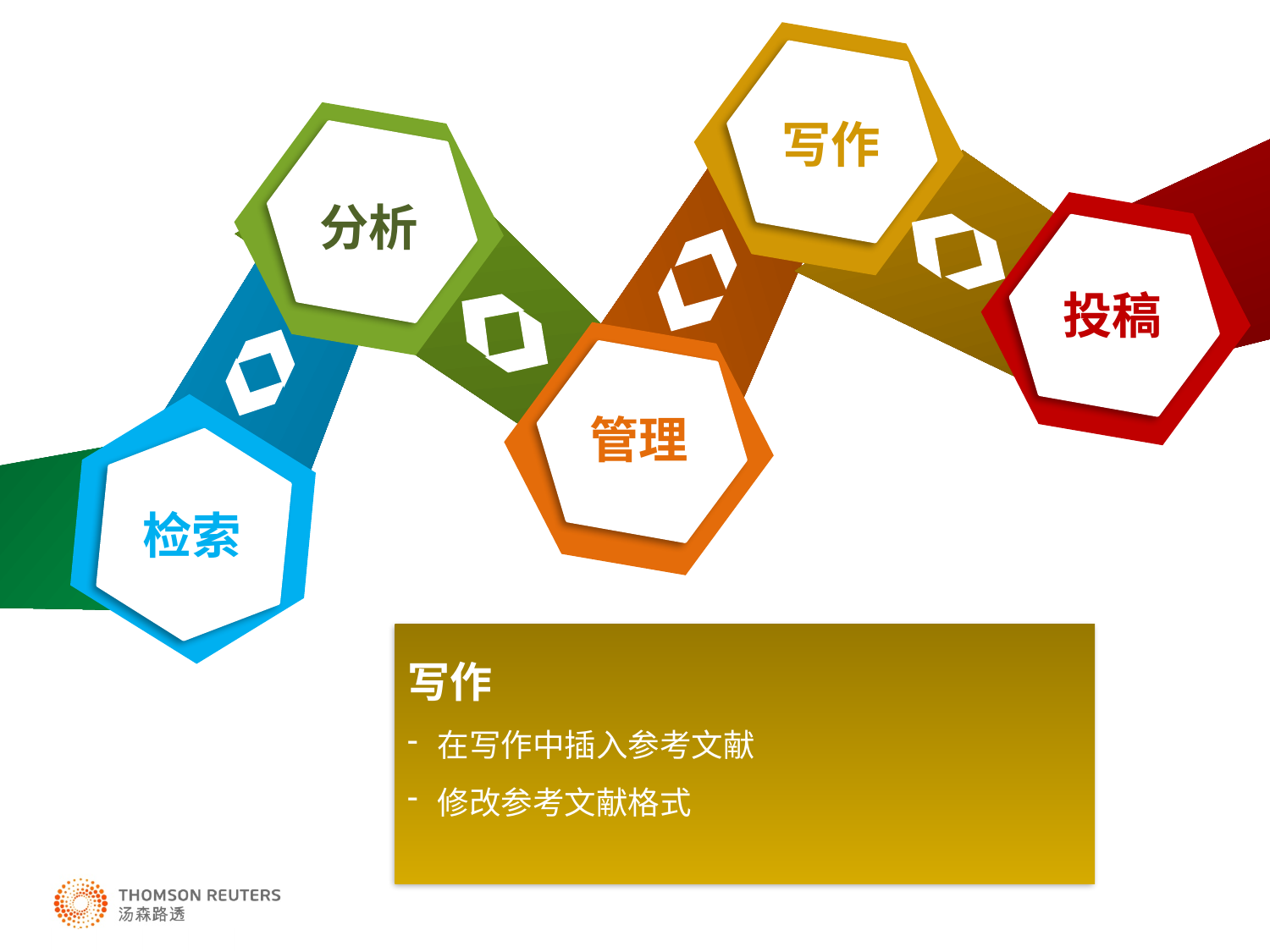

管理
写作

分析

检索

投稿

写作
在写作中插入参考文献
修改参考文献格式